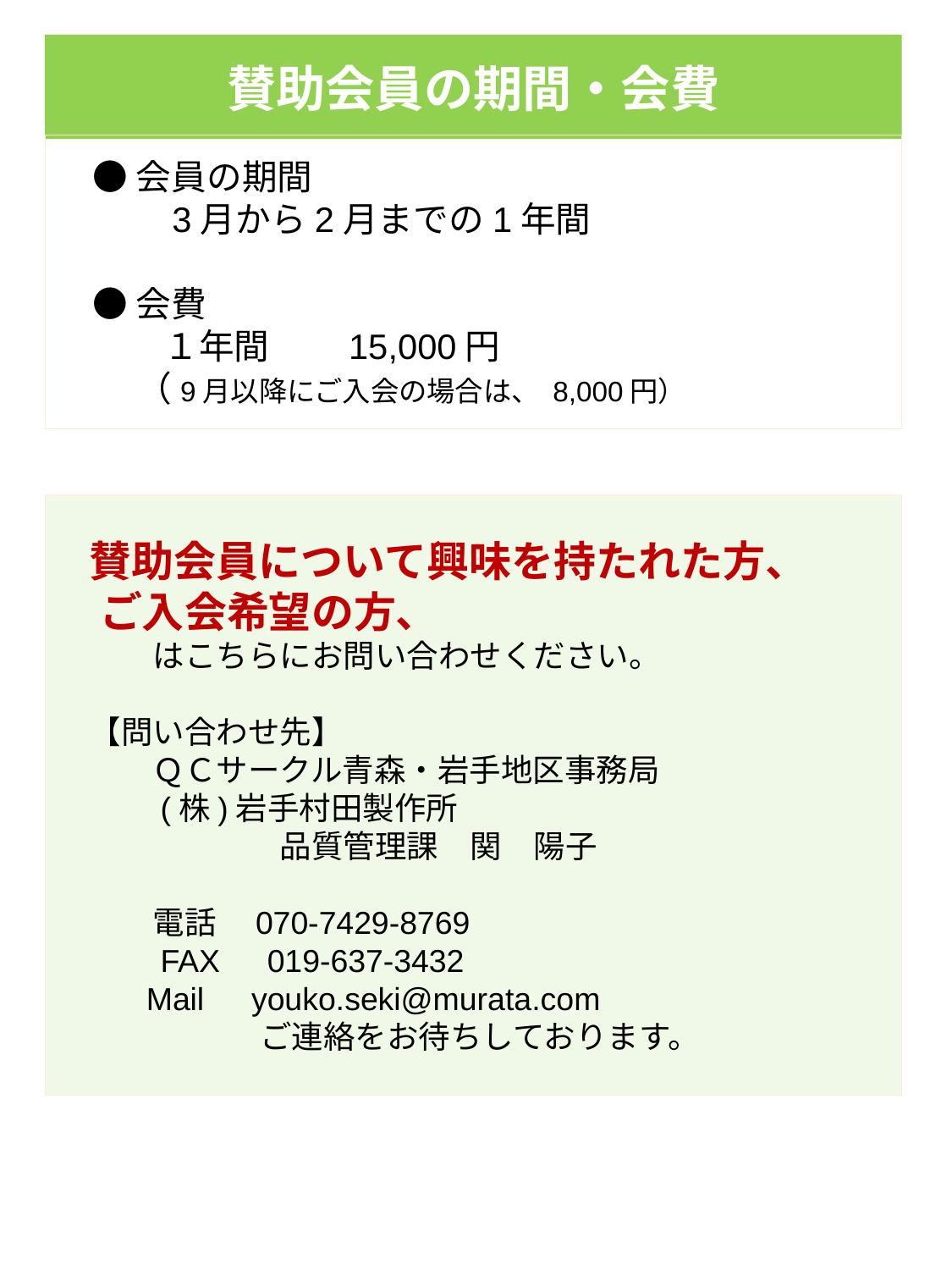

賛助会員の期間・会費
　● 会員の期間
　　　3月から2月までの1年間
　● 会費
　　　１年間　　15,000円
         （9月以降にご入会の場合は、 8,000円）
# 賛助会員について興味を持たれた方、 　ご入会希望の方、 　　　はこちらにお問い合わせください。 　【問い合わせ先】　　 　　　ＱＣサークル青森・岩手地区事務局 　　　(株)岩手村田製作所 　　　　　　　品質管理課　関　陽子 　　　　　　　　 　　　電話　070-7429-8769 　　　FAX　019-637-3432 Mail　youko.seki@murata.com 　　 ご連絡をお待ちしております。